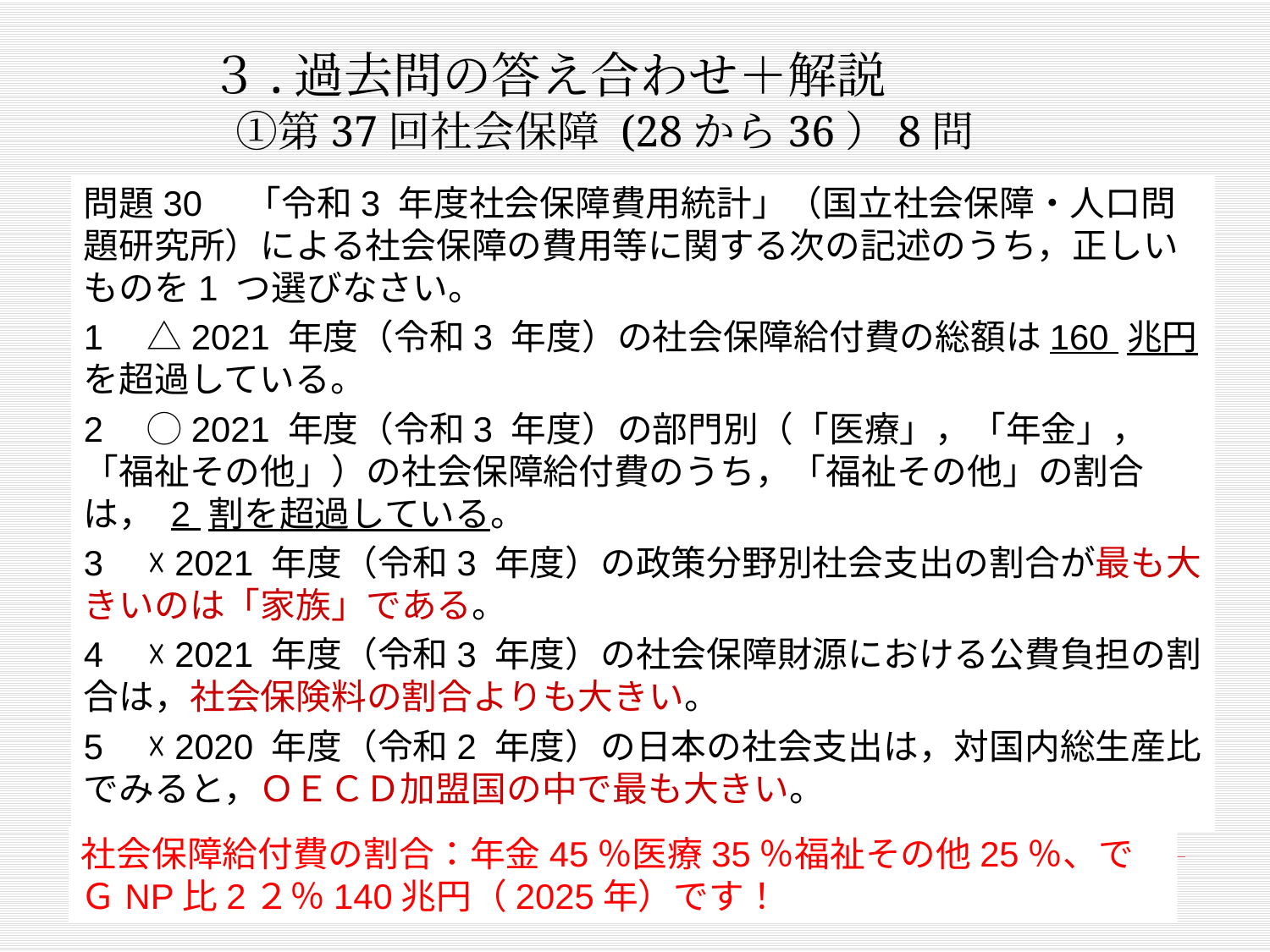

# ３.過去問の答え合わせ＋解説 　①第37回社会保障 (28から36）8問
問題30　「令和3 年度社会保障費用統計」（国立社会保障・人口問題研究所）による社会保障の費用等に関する次の記述のうち，正しいものを1 つ選びなさい。
1　△2021 年度（令和3 年度）の社会保障給付費の総額は160 兆円を超過している。
2　◯2021 年度（令和3 年度）の部門別（「医療」，「年金」，「福祉その他」）の社会保障給付費のうち，「福祉その他」の割合は， 2 割を超過している。
3　☓2021 年度（令和3 年度）の政策分野別社会支出の割合が最も大きいのは「家族」である。
4　☓2021 年度（令和3 年度）の社会保障財源における公費負担の割合は，社会保険料の割合よりも大きい。
5　☓2020 年度（令和2 年度）の日本の社会支出は，対国内総生産比でみると，ＯＥＣＤ加盟国の中で最も大きい。
社会保障給付費の割合：年金45％医療35％福祉その他25％、でＧNP比2２％140兆円（2025年）です！
*ヒント：過疎地域の指定は、人口減少率だけでなく、高齢化率などの「人口要件」と、財政などの「財政要件」で決まるので、人口減少率だけで定義されるであればXになります。